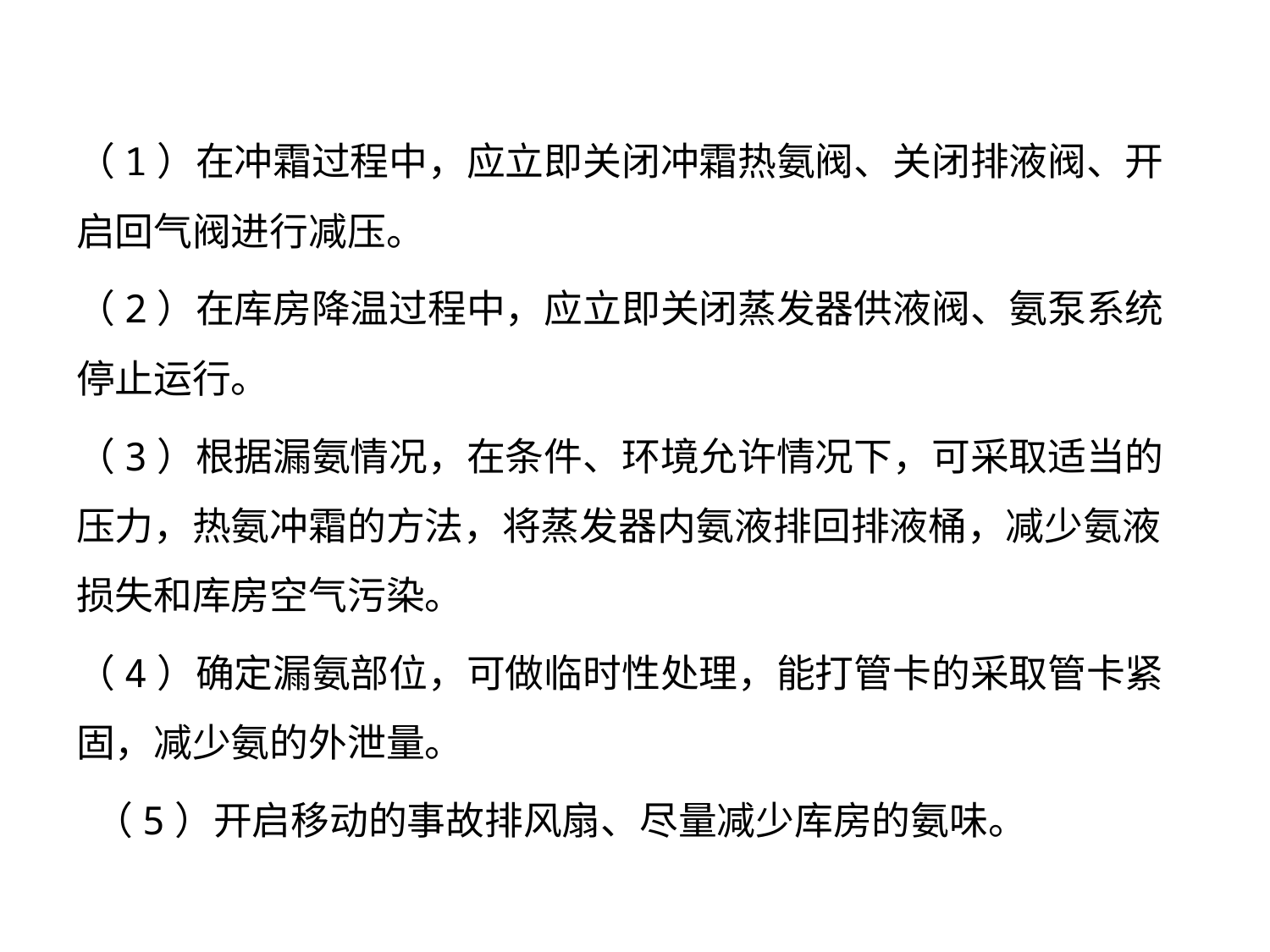

（1）在冲霜过程中，应立即关闭冲霜热氨阀、关闭排液阀、开启回气阀进行减压。
（2）在库房降温过程中，应立即关闭蒸发器供液阀、氨泵系统停止运行。
（3）根据漏氨情况，在条件、环境允许情况下，可采取适当的压力，热氨冲霜的方法，将蒸发器内氨液排回排液桶，减少氨液损失和库房空气污染。
（4）确定漏氨部位，可做临时性处理，能打管卡的采取管卡紧固，减少氨的外泄量。
 （5）开启移动的事故排风扇、尽量减少库房的氨味。

125